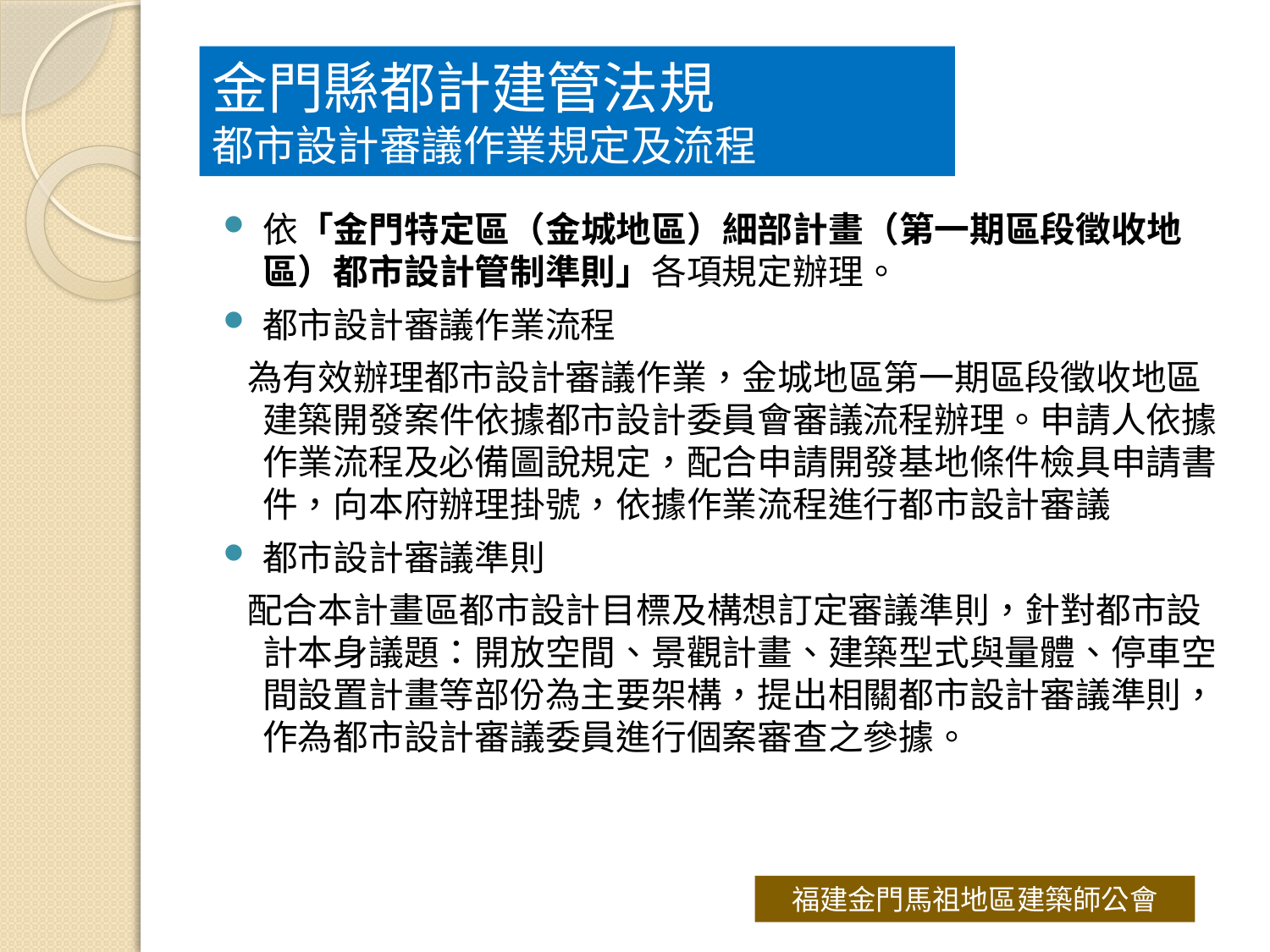

# 金門縣都計建管法規 都市設計審議作業規定及流程
依「金門特定區（金城地區）細部計畫（第一期區段徵收地區）都市設計管制準則」各項規定辦理。
都市設計審議作業流程
  為有效辦理都市設計審議作業，金城地區第一期區段徵收地區建築開發案件依據都市設計委員會審議流程辦理。申請人依據作業流程及必備圖說規定，配合申請開發基地條件檢具申請書件，向本府辦理掛號，依據作業流程進行都市設計審議
都市設計審議準則
  配合本計畫區都市設計目標及構想訂定審議準則，針對都市設計本身議題：開放空間、景觀計畫、建築型式與量體、停車空間設置計畫等部份為主要架構，提出相關都市設計審議準則，作為都市設計審議委員進行個案審查之參據。
福建金門馬祖地區建築師公會